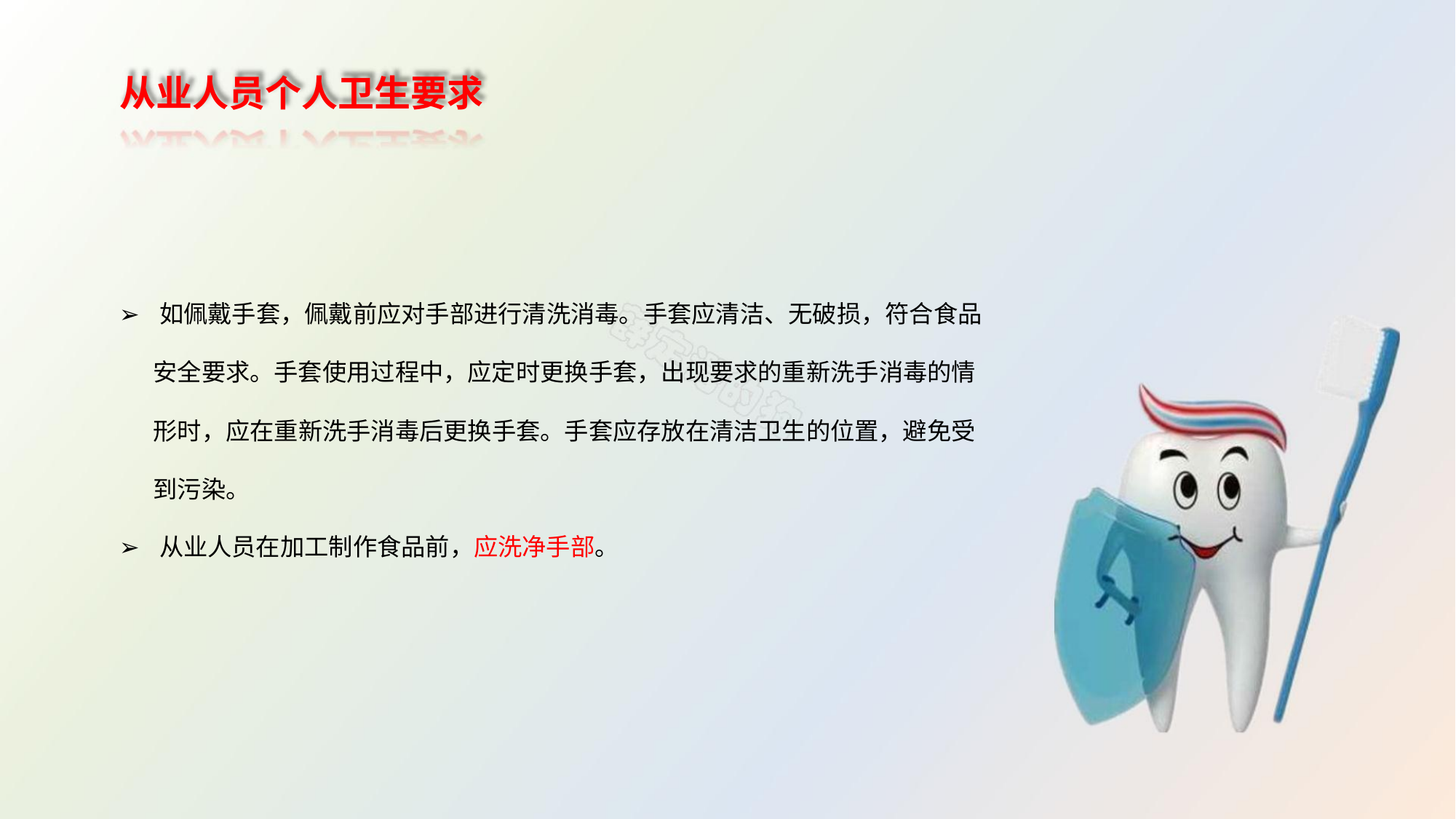

从业人员个人卫生要求
➢ 如佩戴手套，佩戴前应对手部进行清洗消毒。手套应清洁、无破损，符合食品
安全要求。手套使用过程中，应定时更换手套，出现要求的重新洗手消毒的情
形时，应在重新洗手消毒后更换手套。手套应存放在清洁卫生的位置，避免受
到污染。
➢ 从业人员在加工制作食品前，应洗净手部。